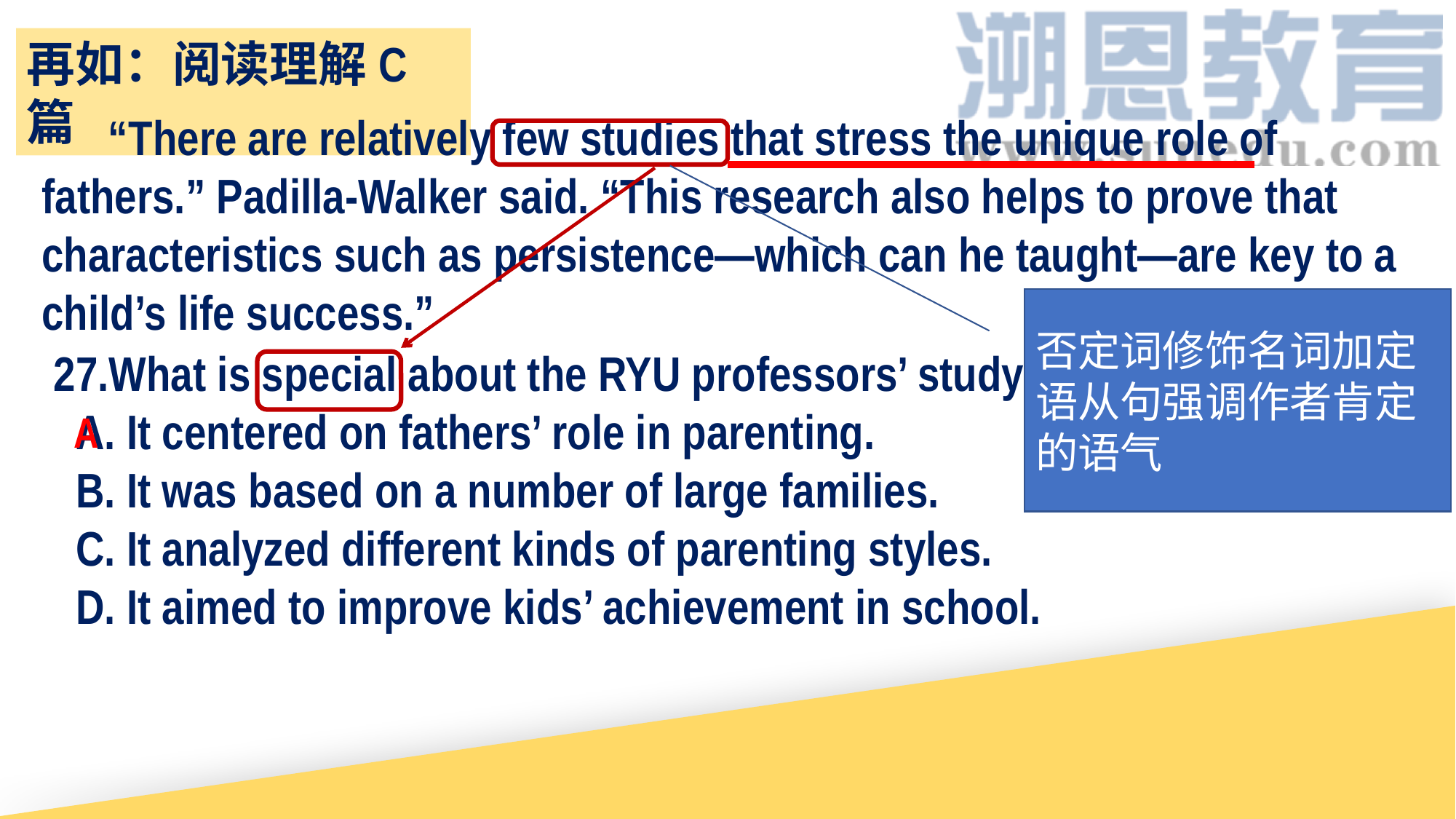

再如：阅读理解C篇
      “There are relatively few studies that stress the unique role of fathers.” Padilla-Walker said. “This research also helps to prove that characteristics such as persistence—which can he taught—are key to a child’s life success.”

否定词修饰名词加定语从句强调作者肯定的语气

27.What is special about the RYU professors’ study?
  A. It centered on fathers’ role in parenting.
  B. It was based on a number of large families.
  C. It analyzed different kinds of parenting styles.
  D. It aimed to improve kids’ achievement in school.
A